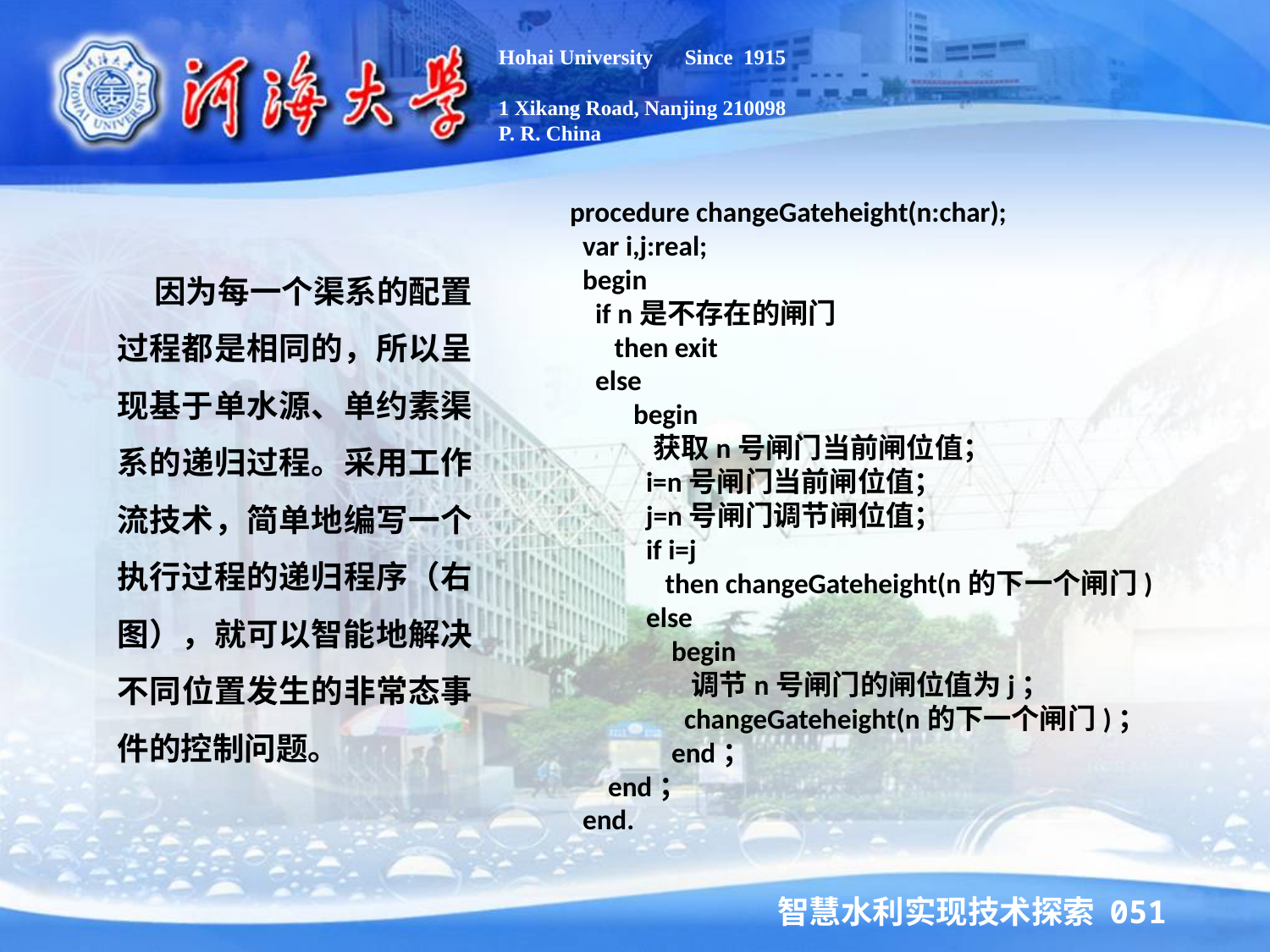

Hohai University      Since  1915
1 Xikang Road, Nanjing 210098
P. R. China
procedure changeGateheight(n:char);
  var i,j:real;
  begin
    if n是不存在的闸门
       then exit
    else
          begin
            获取n号闸门当前闸位值；
            i=n号闸门当前闸位值；
            j=n号闸门调节闸位值；
            if i=j
               then changeGateheight(n的下一个闸门)
            else
                begin
                  调节n号闸门的闸位值为j；
                  changeGateheight(n的下一个闸门)；
                end；
      end；
  end.
    因为每一个渠系的配置过程都是相同的，所以呈现基于单水源、单约素渠系的递归过程。采用工作流技术，简单地编写一个执行过程的递归程序（右图），就可以智能地解决不同位置发生的非常态事件的控制问题。
智慧水利实现技术探索 051